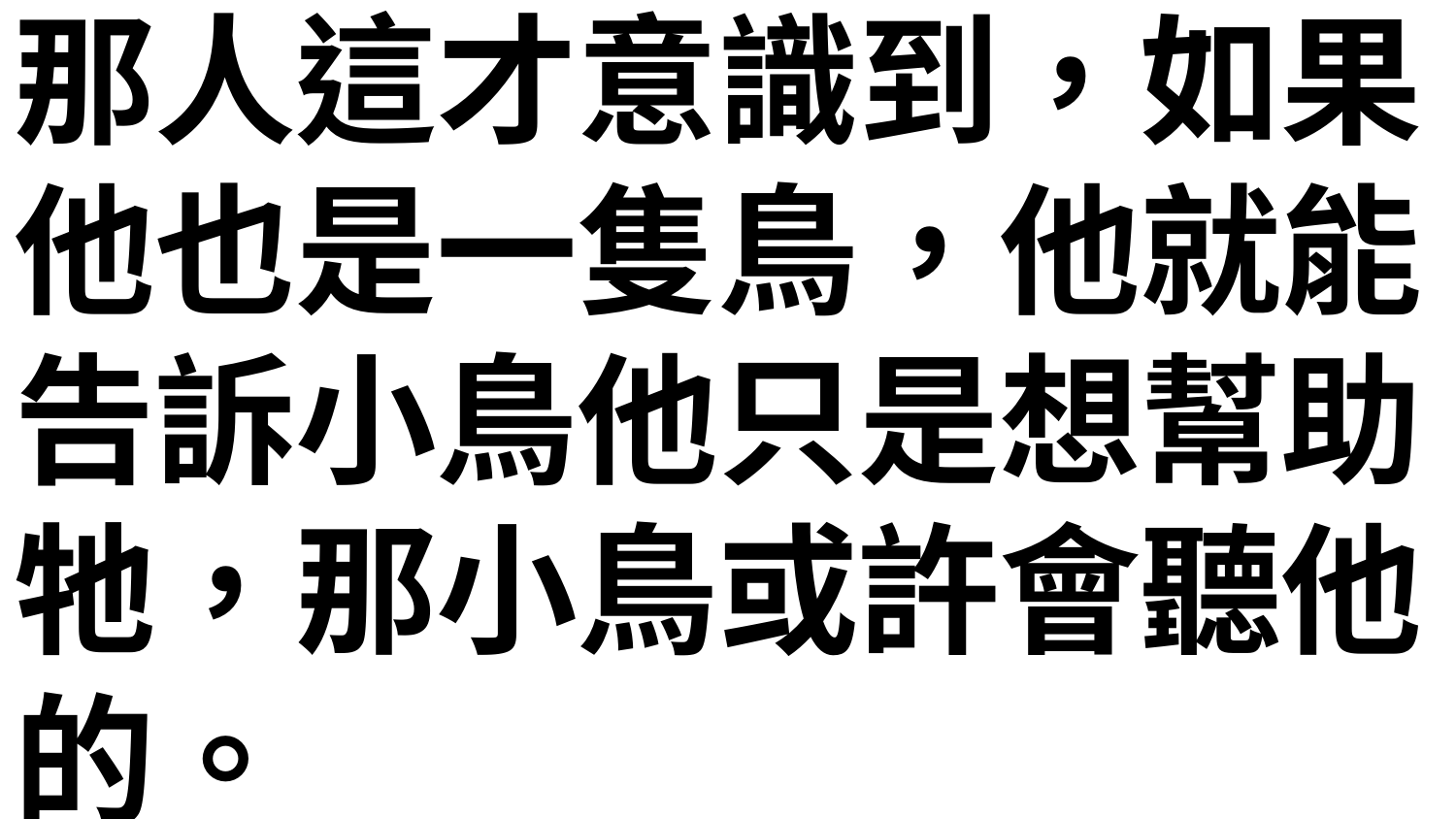

那人這才意識到，如果他也是一隻鳥，他就能告訴小鳥他只是想幫助牠，那小鳥或許會聽他的。